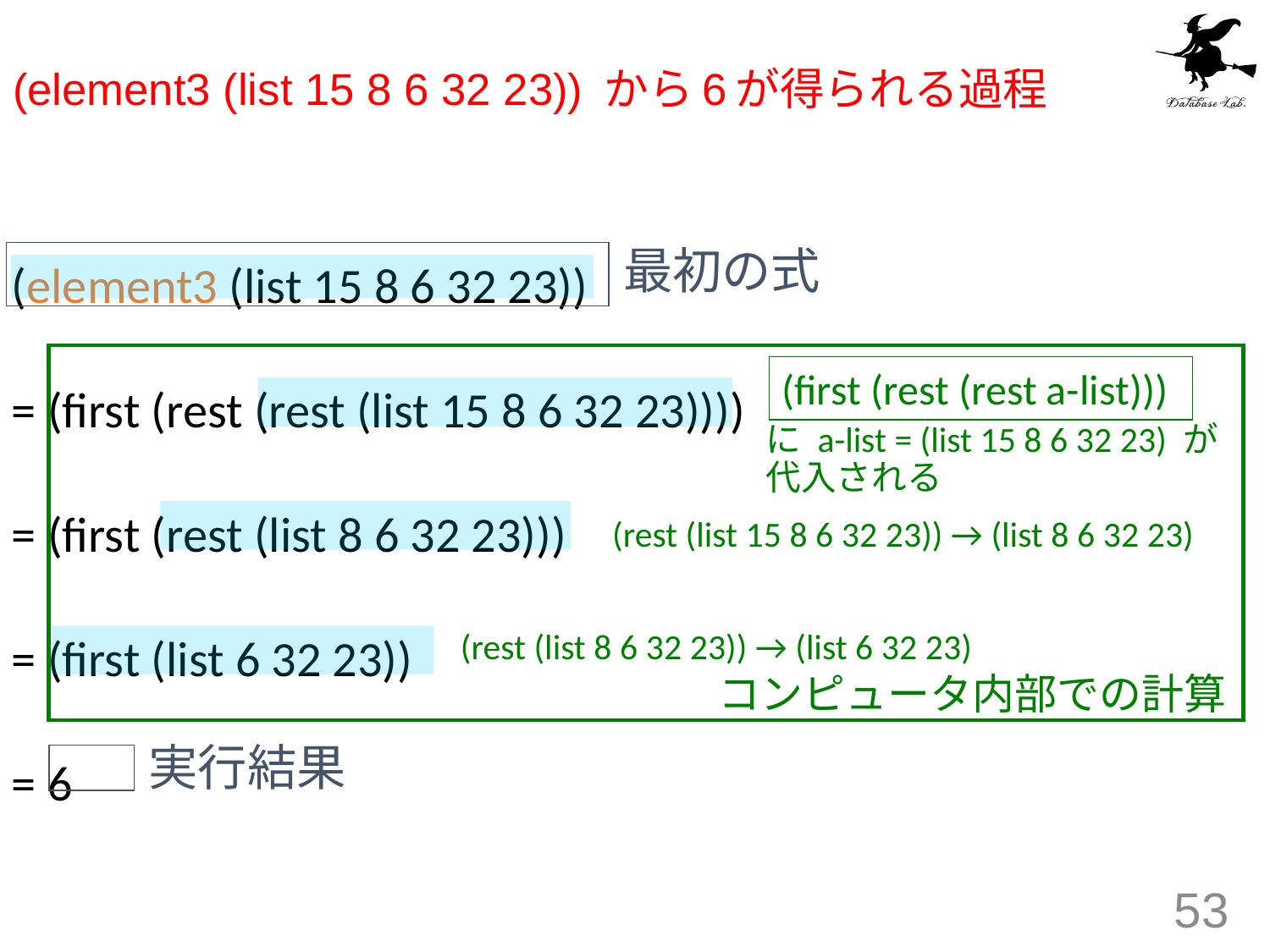

# (element3 (list 15 8 6 32 23)) から6が得られる過程
(element3 (list 15 8 6 32 23))
= (first (rest (rest (list 15 8 6 32 23))))
= (first (rest (list 8 6 32 23)))
= (first (list 6 32 23))
= 6
最初の式

(first (rest (rest a-list)))

に a-list = (list 15 8 6 32 23) が
代入される

(rest (list 15 8 6 32 23)) → (list 8 6 32 23)
(rest (list 8 6 32 23)) → (list 6 32 23)

コンピュータ内部での計算
実行結果

53